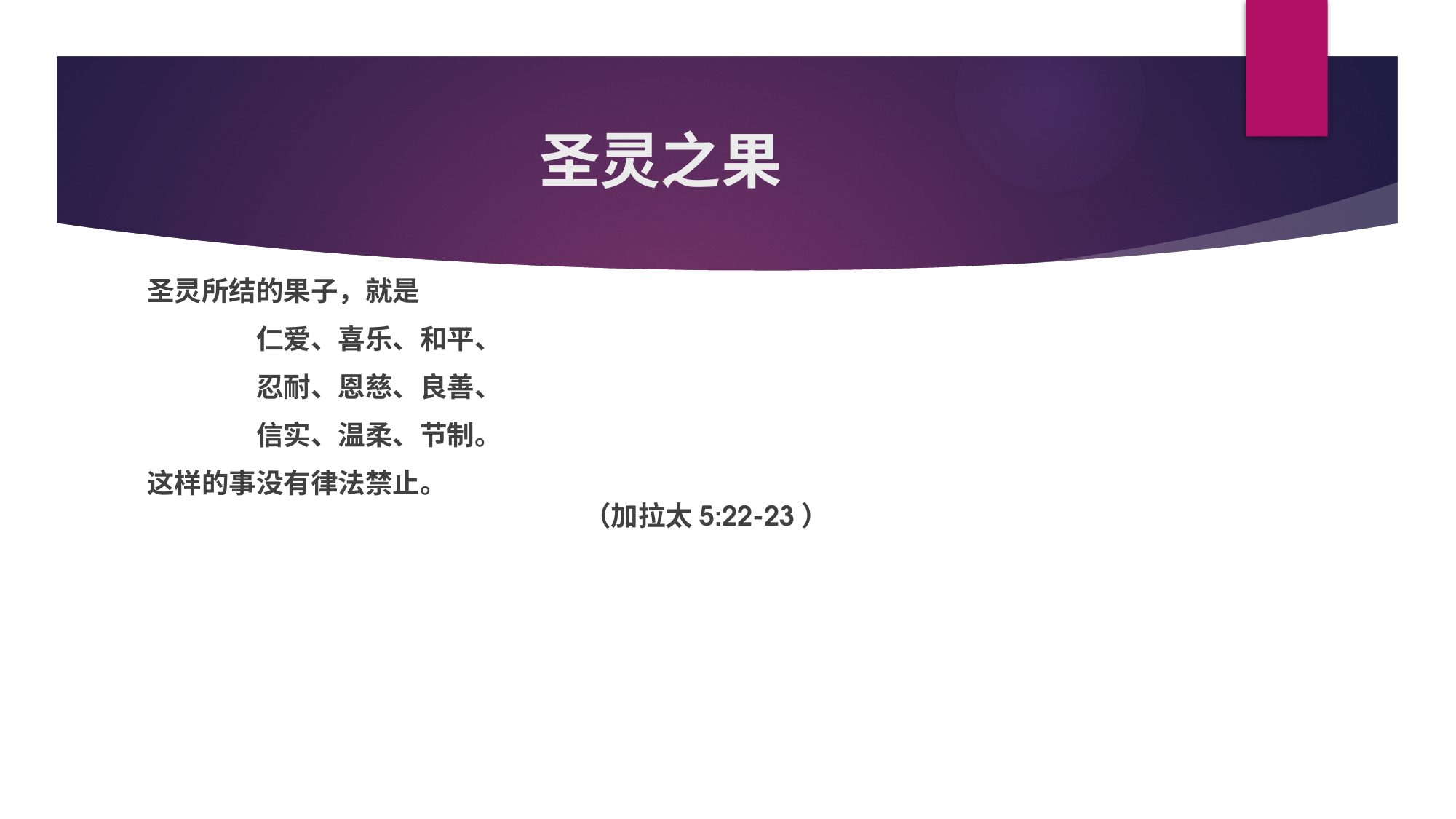

# 圣灵之果
圣灵所结的果子，就是
	仁爱、喜乐、和平、
	忍耐、恩慈、良善、
	信实、温柔、节制。
这样的事没有律法禁止。 												（加拉太5:22-23）